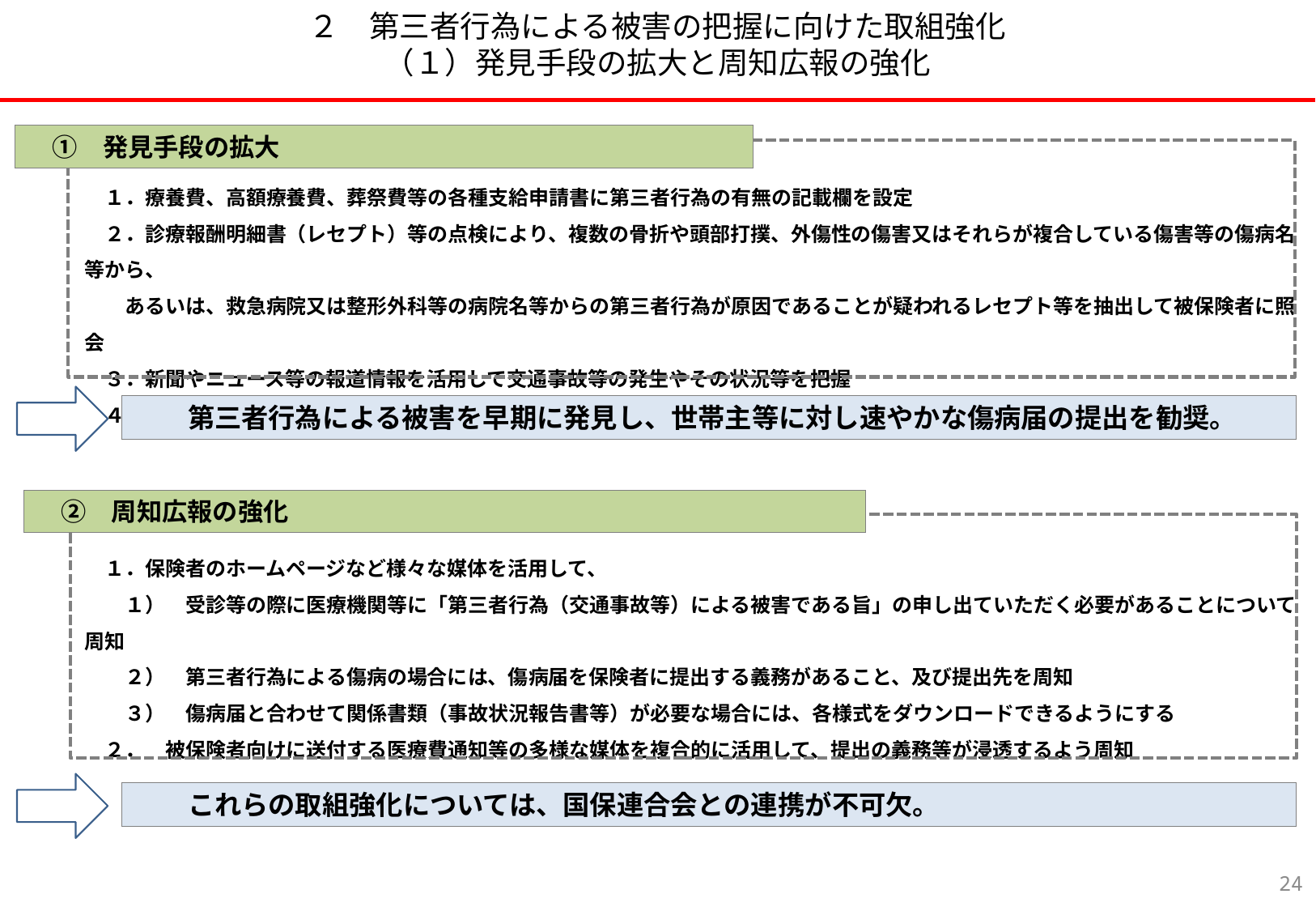

# ２　第三者行為による被害の把握に向けた取組強化 （１）発見手段の拡大と周知広報の強化
　①　発見手段の拡大

　１．療養費、高額療養費、葬祭費等の各種支給申請書に第三者行為の有無の記載欄を設定
　２．診療報酬明細書（レセプト）等の点検により、複数の骨折や頭部打撲、外傷性の傷害又はそれらが複合している傷害等の傷病名等から、
　　あるいは、救急病院又は整形外科等の病院名等からの第三者行為が原因であることが疑われるレセプト等を抽出して被保険者に照会
　３．新聞やニュース等の報道情報を活用して交通事故等の発生やその状況等を把握
　４．損害保険関係団体との交通事故にかかる「第三者行為による傷病届」の提出に関する覚書を締結
　②　周知広報の強化

　１．保険者のホームページなど様々な媒体を活用して、
　　１）　受診等の際に医療機関等に「第三者行為（交通事故等）による被害である旨」の申し出ていただく必要があることについて周知
　　２）　第三者行為による傷病の場合には、傷病届を保険者に提出する義務があること、及び提出先を周知
　　３）　傷病届と合わせて関係書類（事故状況報告書等）が必要な場合には、各様式をダウンロードできるようにする
　２．　被保険者向けに送付する医療費通知等の多様な媒体を複合的に活用して、提出の義務等が浸透するよう周知

　　第三者行為による被害を早期に発見し、世帯主等に対し速やかな傷病届の提出を勧奨。

　　これらの取組強化については、国保連合会との連携が不可欠。
24